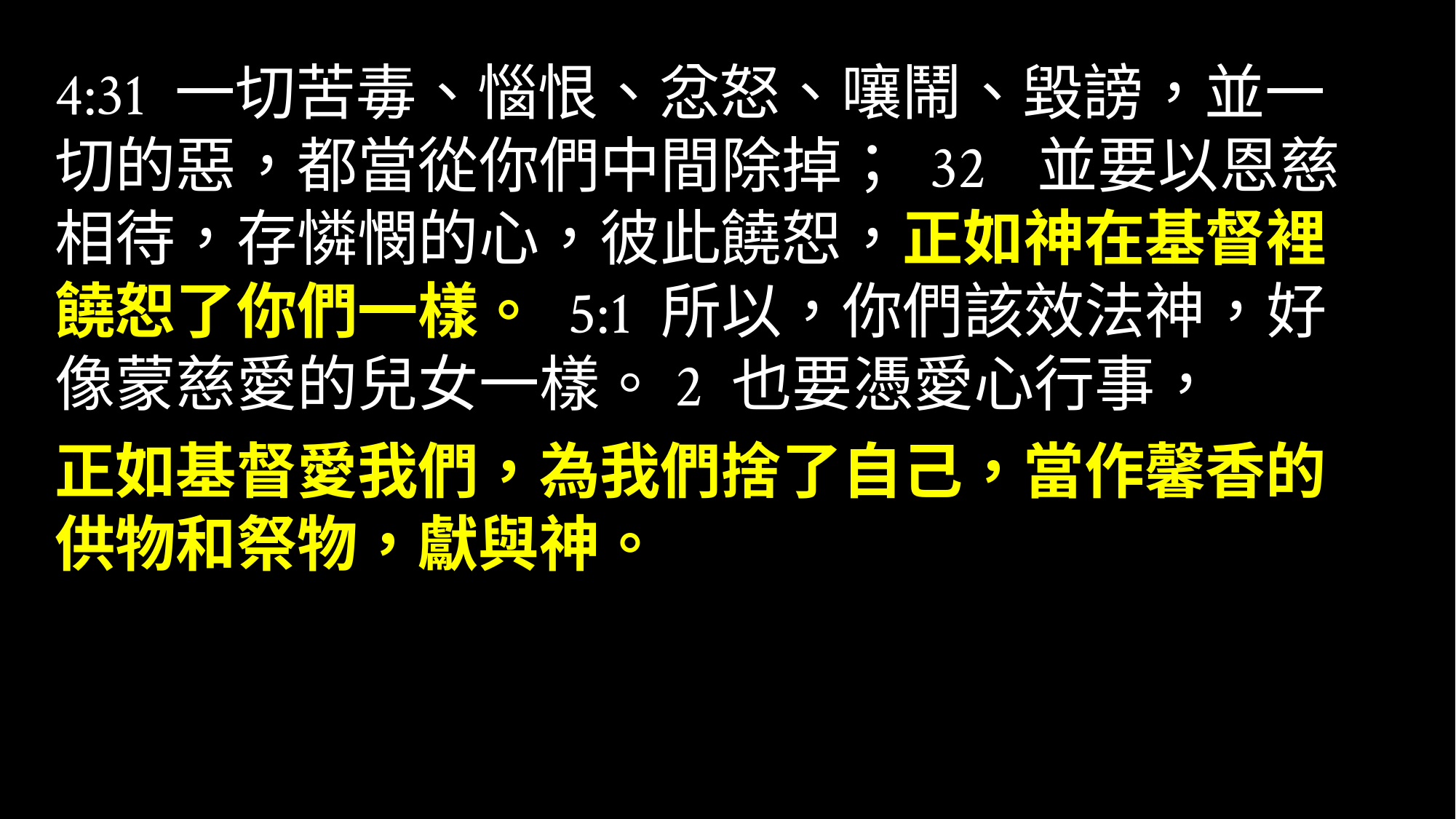

4:31 一切苦毒、惱恨、忿怒、嚷鬧、毀謗，並一切的惡，都當從你們中間除掉； 32 	並要以恩慈相待，存憐憫的心，彼此饒恕，正如神在基督裡饒恕了你們一樣。 5:1 所以，你們該效法神，好像蒙慈愛的兒女一樣。2 也要憑愛心行事，
正如基督愛我們，為我們捨了自己，當作馨香的供物和祭物，獻與神。